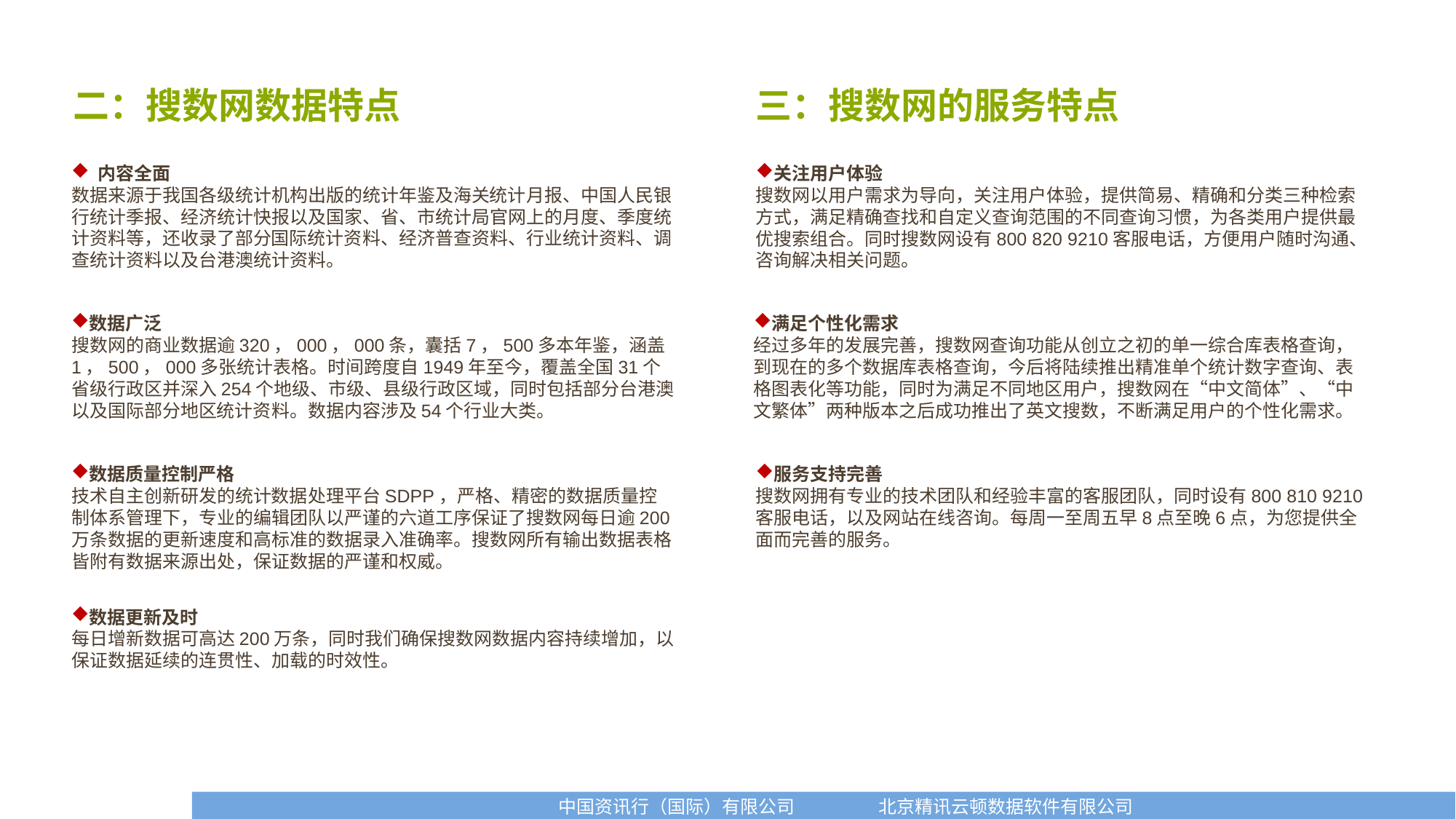

二：搜数网数据特点
三：搜数网的服务特点
 内容全面
数据来源于我国各级统计机构出版的统计年鉴及海关统计月报、中国人民银行统计季报、经济统计快报以及国家、省、市统计局官网上的月度、季度统计资料等，还收录了部分国际统计资料、经济普查资料、行业统计资料、调查统计资料以及台港澳统计资料。

关注用户体验
搜数网以用户需求为导向，关注用户体验，提供简易、精确和分类三种检索方式，满足精确查找和自定义查询范围的不同查询习惯，为各类用户提供最优搜索组合。同时搜数网设有800 820 9210客服电话，方便用户随时沟通、咨询解决相关问题。
满足个性化需求
经过多年的发展完善，搜数网查询功能从创立之初的单一综合库表格查询，到现在的多个数据库表格查询，今后将陆续推出精准单个统计数字查询、表格图表化等功能，同时为满足不同地区用户，搜数网在“中文简体”、“中文繁体”两种版本之后成功推出了英文搜数，不断满足用户的个性化需求。
数据广泛
搜数网的商业数据逾320，000，000条，囊括7，500多本年鉴，涵盖1，500，000多张统计表格。时间跨度自1949年至今，覆盖全国31个省级行政区并深入254个地级、市级、县级行政区域，同时包括部分台港澳以及国际部分地区统计资料。数据内容涉及54个行业大类。
服务支持完善
搜数网拥有专业的技术团队和经验丰富的客服团队，同时设有800 810 9210客服电话，以及网站在线咨询。每周一至周五早8点至晚6点，为您提供全面而完善的服务。
数据质量控制严格
技术自主创新研发的统计数据处理平台SDPP，严格、精密的数据质量控制体系管理下，专业的编辑团队以严谨的六道工序保证了搜数网每日逾200万条数据的更新速度和高标准的数据录入准确率。搜数网所有输出数据表格皆附有数据来源出处，保证数据的严谨和权威。

数据更新及时
每日增新数据可高达200万条，同时我们确保搜数网数据内容持续增加，以保证数据延续的连贯性、加载的时效性。